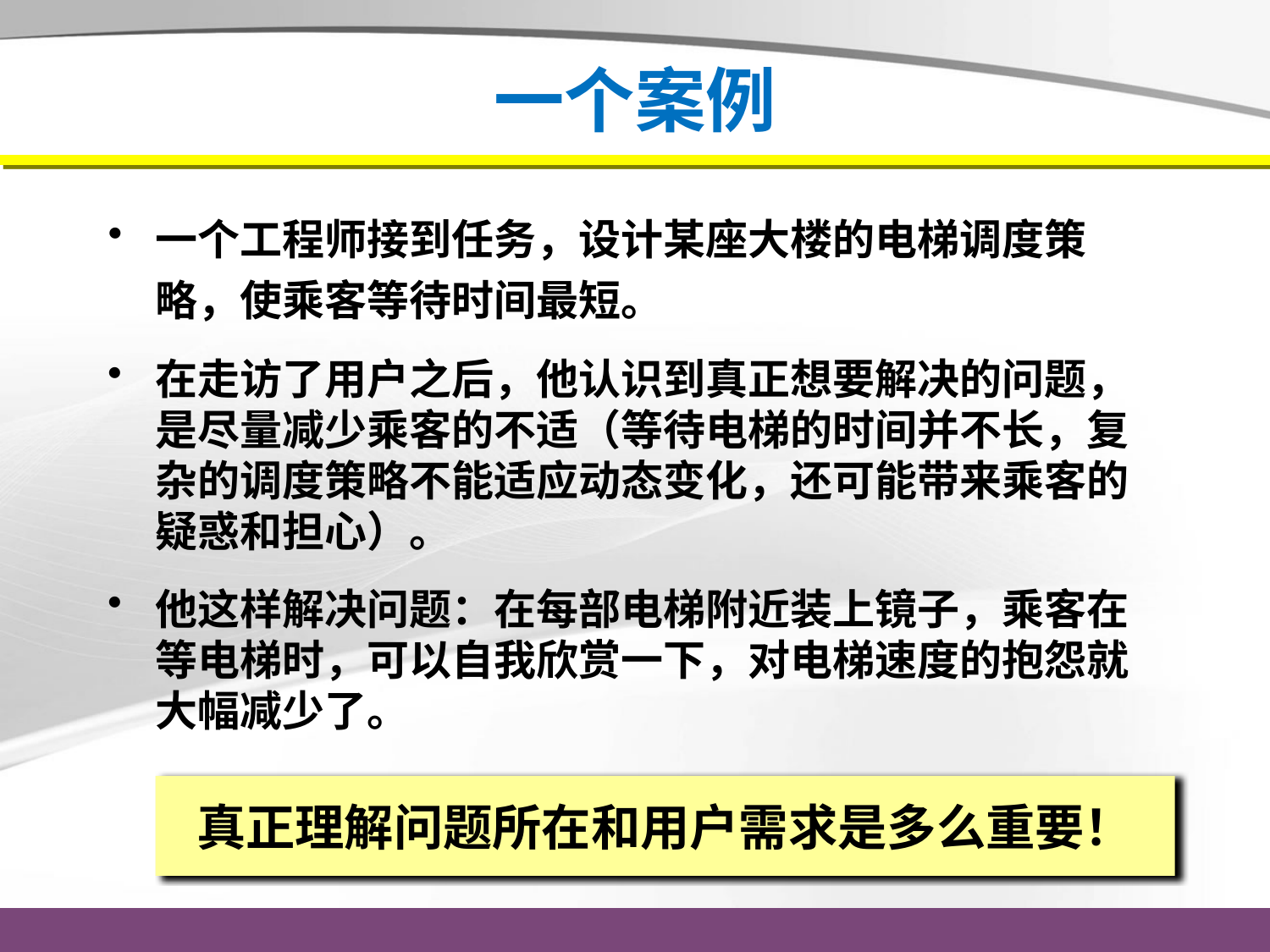

# 一个案例
一个工程师接到任务，设计某座大楼的电梯调度策略，使乘客等待时间最短。
在走访了用户之后，他认识到真正想要解决的问题，是尽量减少乘客的不适（等待电梯的时间并不长，复杂的调度策略不能适应动态变化，还可能带来乘客的疑惑和担心）。
他这样解决问题：在每部电梯附近装上镜子，乘客在等电梯时，可以自我欣赏一下，对电梯速度的抱怨就大幅减少了。
真正理解问题所在和用户需求是多么重要！